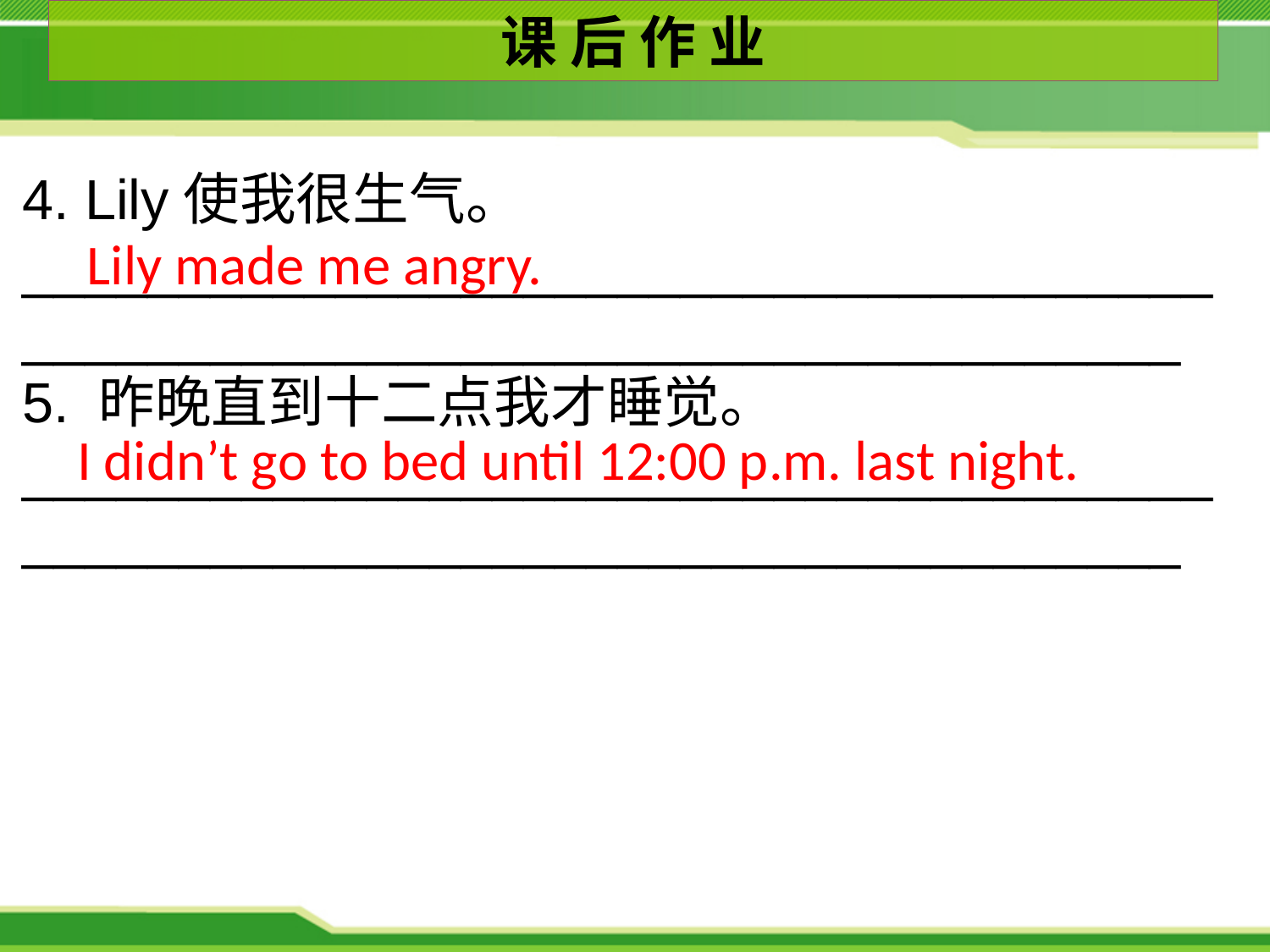

课 后 作 业
4. Lily使我很生气。
___________________________________________________________________________
5. 昨晚直到十二点我才睡觉。
___________________________________________________________________________
Lily made me angry.
I didn’t go to bed until 12:00 p.m. last night.